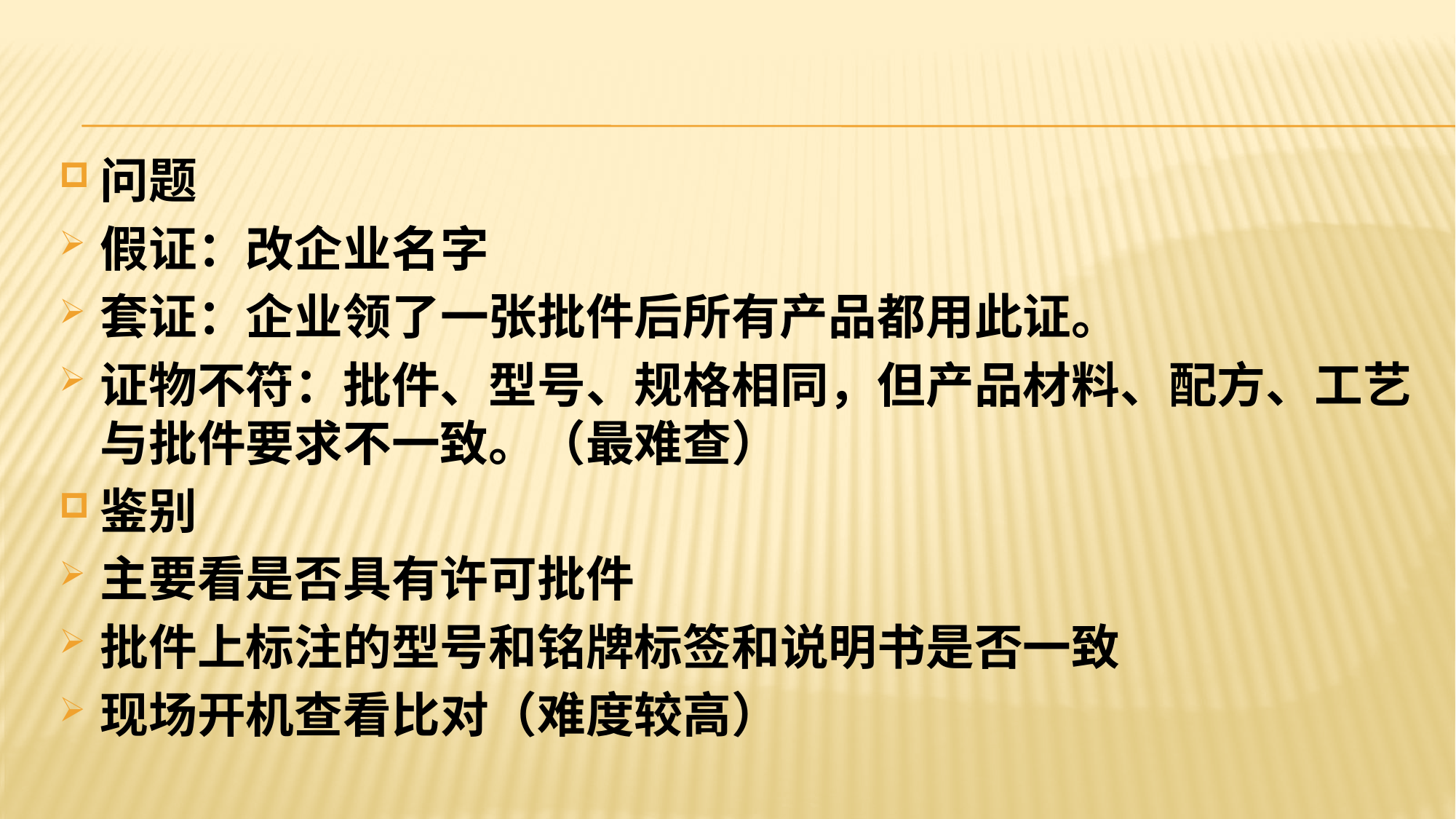

#
问题
假证：改企业名字
套证：企业领了一张批件后所有产品都用此证。
证物不符：批件、型号、规格相同，但产品材料、配方、工艺与批件要求不一致。（最难查）
鉴别
主要看是否具有许可批件
批件上标注的型号和铭牌标签和说明书是否一致
现场开机查看比对（难度较高）